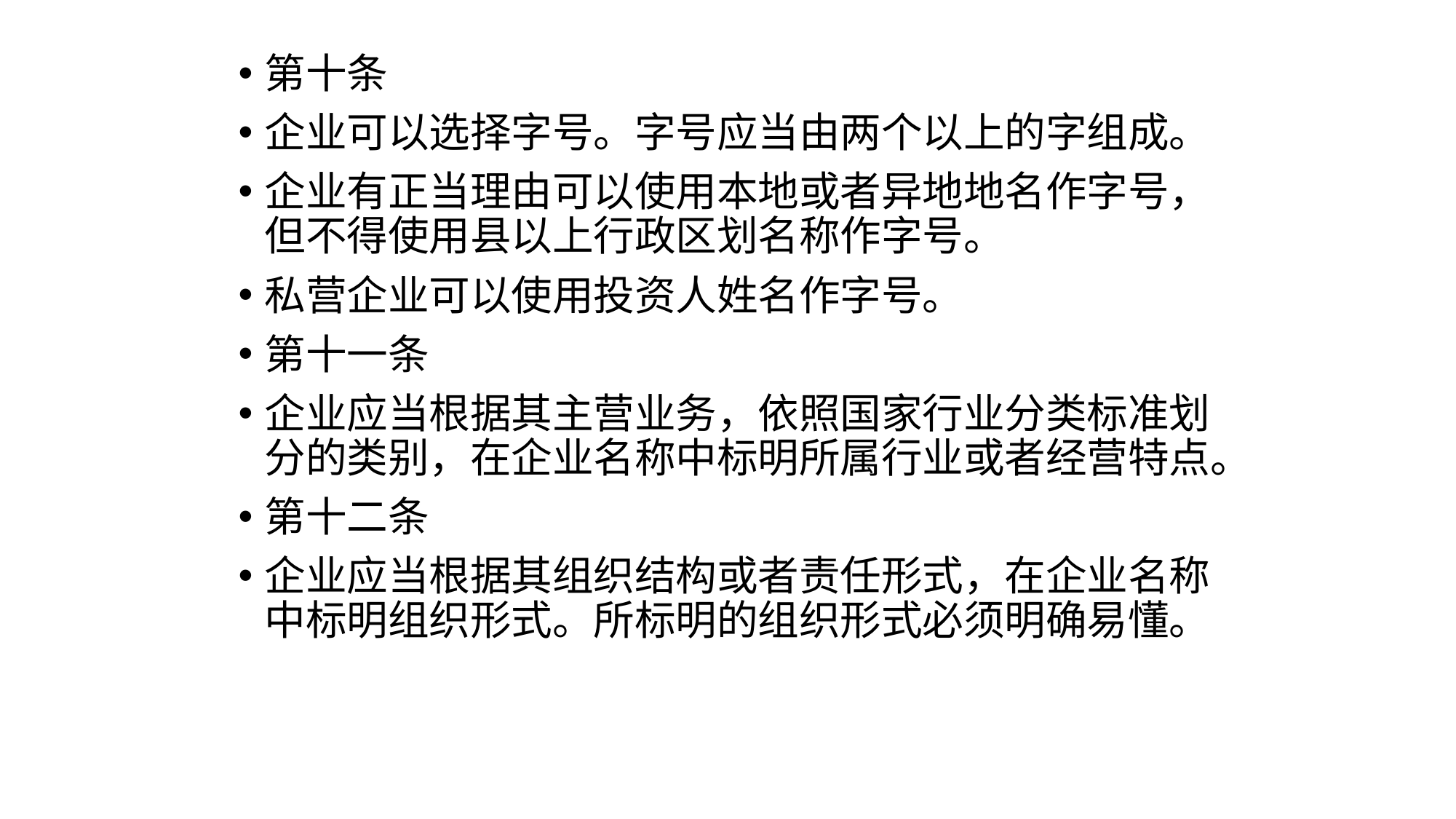

第十条
企业可以选择字号。字号应当由两个以上的字组成。
企业有正当理由可以使用本地或者异地地名作字号，但不得使用县以上行政区划名称作字号。
私营企业可以使用投资人姓名作字号。
第十一条
企业应当根据其主营业务，依照国家行业分类标准划分的类别，在企业名称中标明所属行业或者经营特点。
第十二条
企业应当根据其组织结构或者责任形式，在企业名称中标明组织形式。所标明的组织形式必须明确易懂。